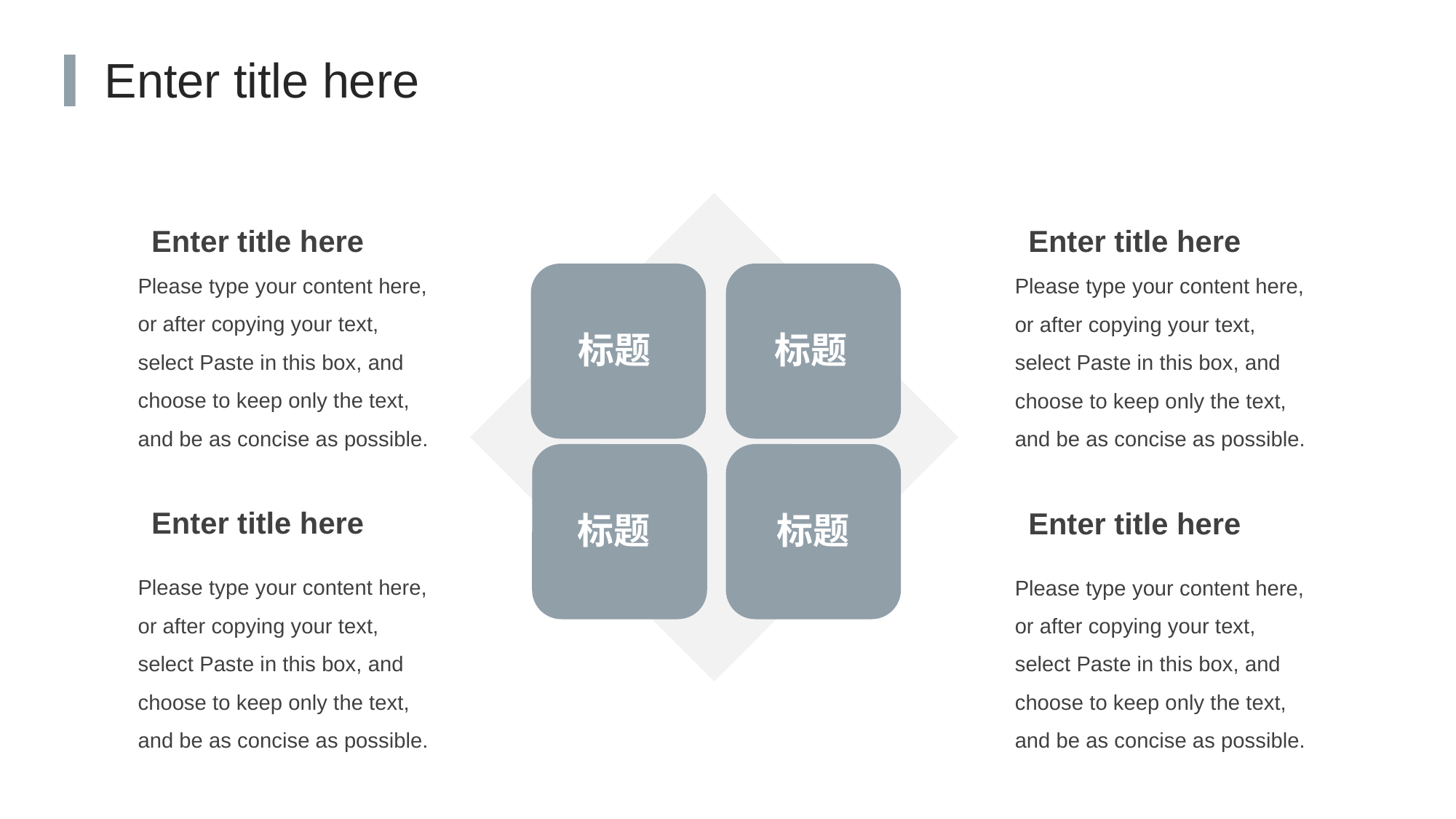

Enter title here

Enter title here
Enter title here
Please type your content here, or after copying your text, select Paste in this box, and choose to keep only the text, and be as concise as possible.
Please type your content here, or after copying your text, select Paste in this box, and choose to keep only the text, and be as concise as possible.

标题
标题

Enter title here
标题
标题
Enter title here
Please type your content here, or after copying your text, select Paste in this box, and choose to keep only the text, and be as concise as possible.
Please type your content here, or after copying your text, select Paste in this box, and choose to keep only the text, and be as concise as possible.